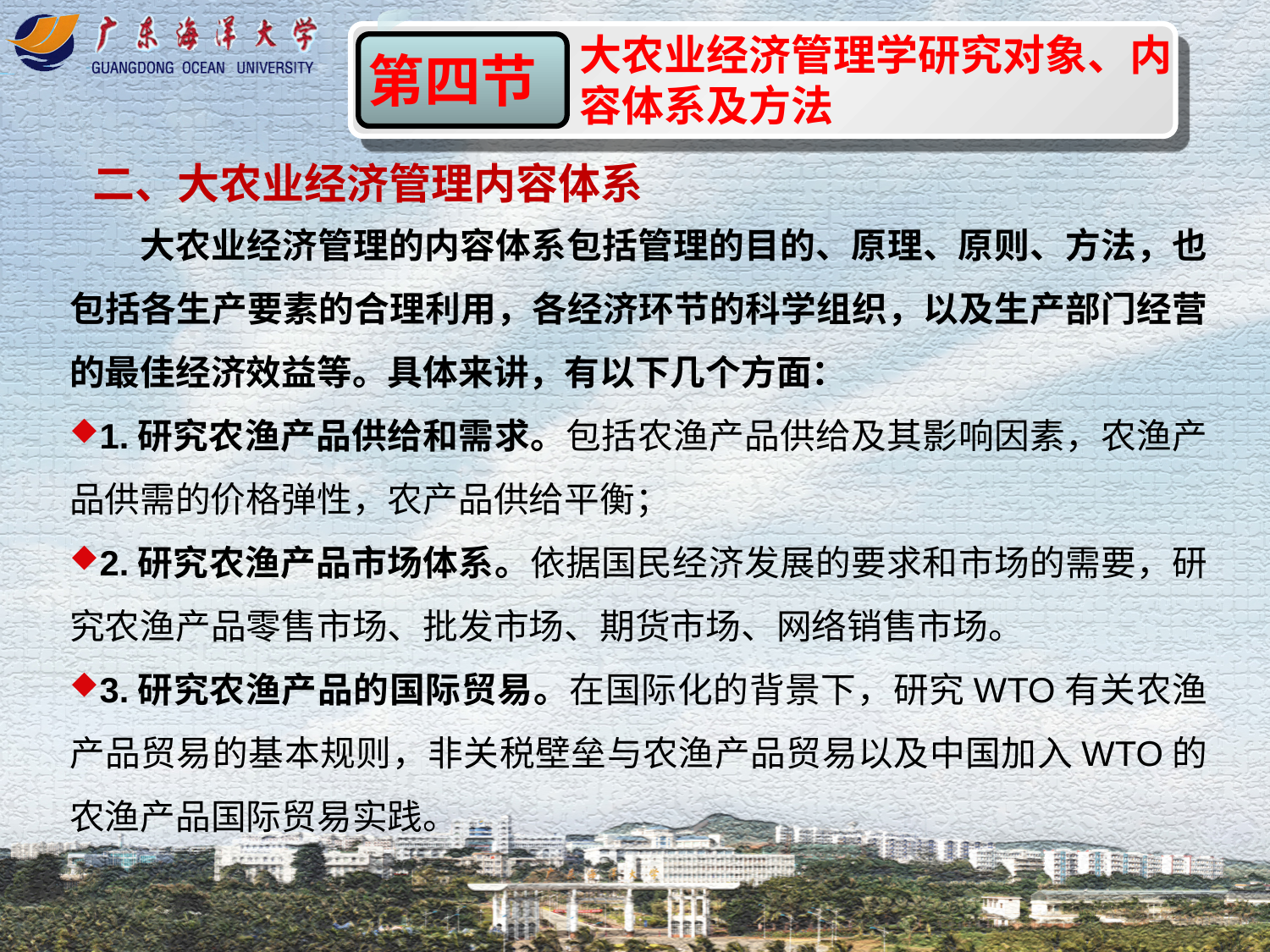

大农业经济管理学研究对象、内容体系及方法

第四节
二、大农业经济管理内容体系
大农业经济管理的内容体系包括管理的目的、原理、原则、方法，也包括各生产要素的合理利用，各经济环节的科学组织，以及生产部门经营的最佳经济效益等。具体来讲，有以下几个方面：
1.研究农渔产品供给和需求。包括农渔产品供给及其影响因素，农渔产品供需的价格弹性，农产品供给平衡；
2.研究农渔产品市场体系。依据国民经济发展的要求和市场的需要，研究农渔产品零售市场、批发市场、期货市场、网络销售市场。
3.研究农渔产品的国际贸易。在国际化的背景下，研究WTO有关农渔产品贸易的基本规则，非关税壁垒与农渔产品贸易以及中国加入WTO的农渔产品国际贸易实践。